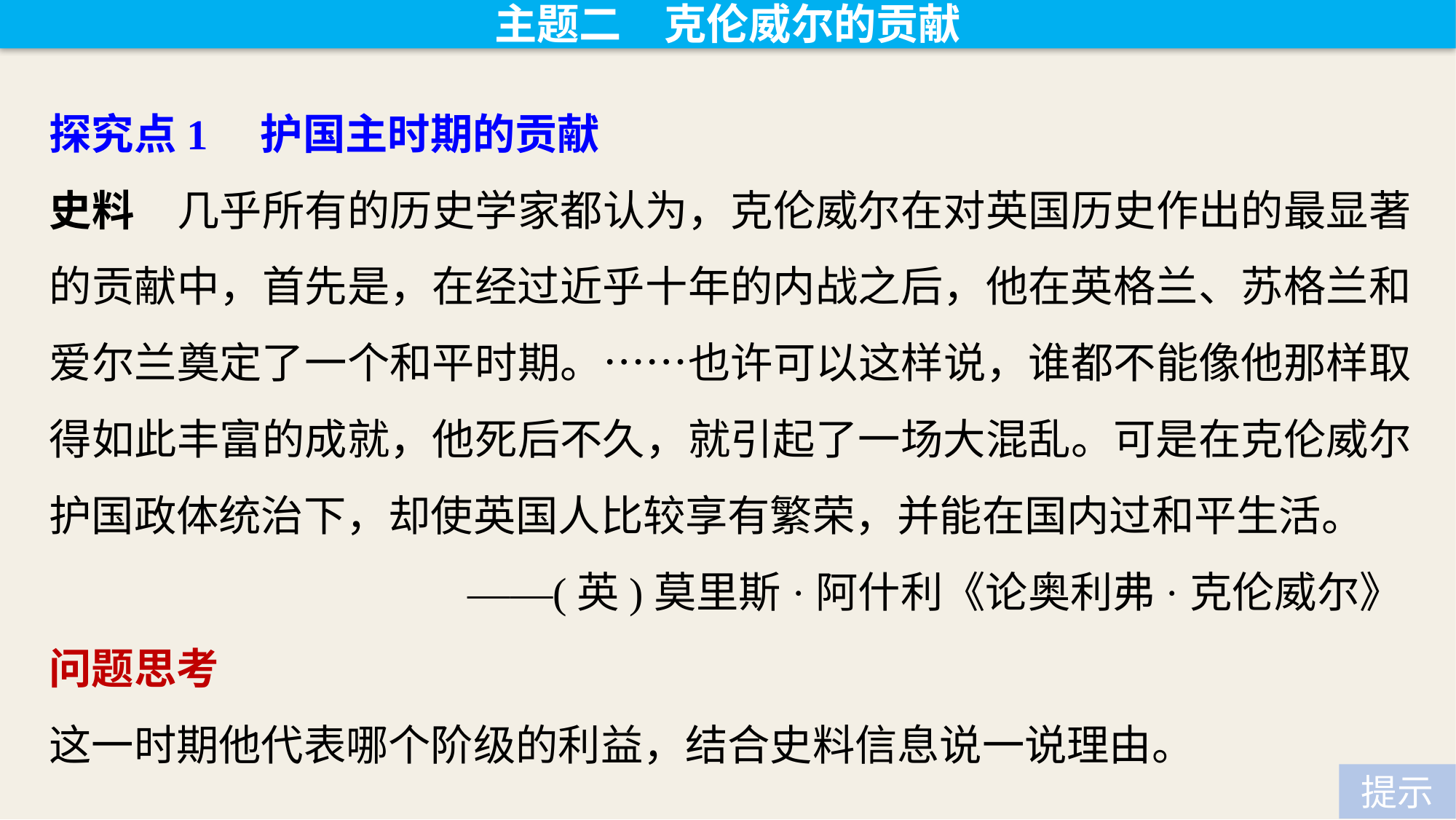

主题二　克伦威尔的贡献
探究点1　护国主时期的贡献
史料　几乎所有的历史学家都认为，克伦威尔在对英国历史作出的最显著的贡献中，首先是，在经过近乎十年的内战之后，他在英格兰、苏格兰和爱尔兰奠定了一个和平时期。……也许可以这样说，谁都不能像他那样取得如此丰富的成就，他死后不久，就引起了一场大混乱。可是在克伦威尔护国政体统治下，却使英国人比较享有繁荣，并能在国内过和平生活。
——(英)莫里斯·阿什利《论奥利弗·克伦威尔》
问题思考
这一时期他代表哪个阶级的利益，结合史料信息说一说理由。
提示